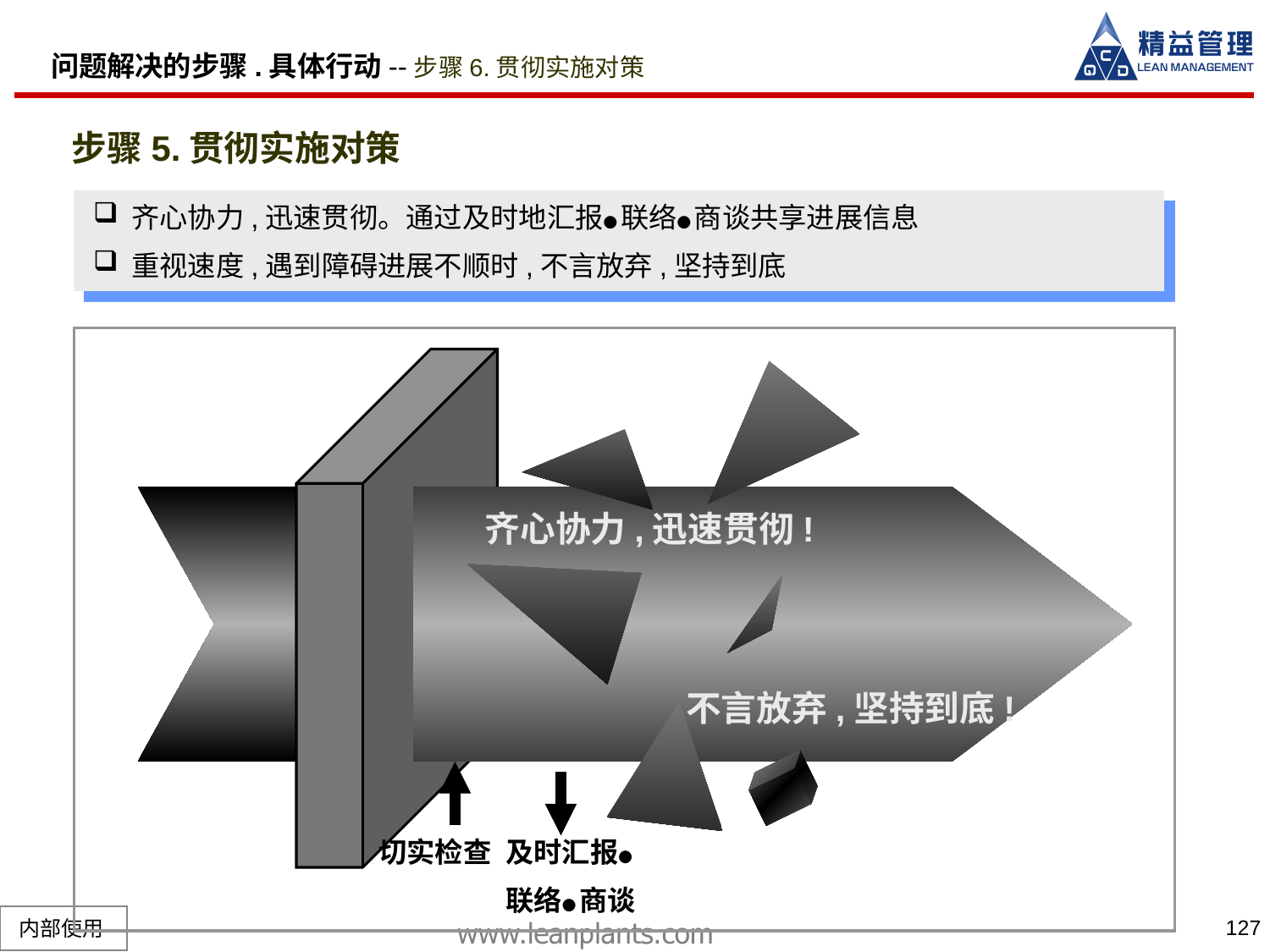

问题解决的步骤.具体行动--步骤6.贯彻实施对策
步骤5.贯彻实施对策
 齐心协力,迅速贯彻。通过及时地汇报● 联络● 商谈共享进展信息
 重视速度,遇到障碍进展不顺时,不言放弃,坚持到底

齐心协力,迅速贯彻!
不言放弃,坚持到底!

切实检查
及时汇报●
联络● 商谈
内部使用